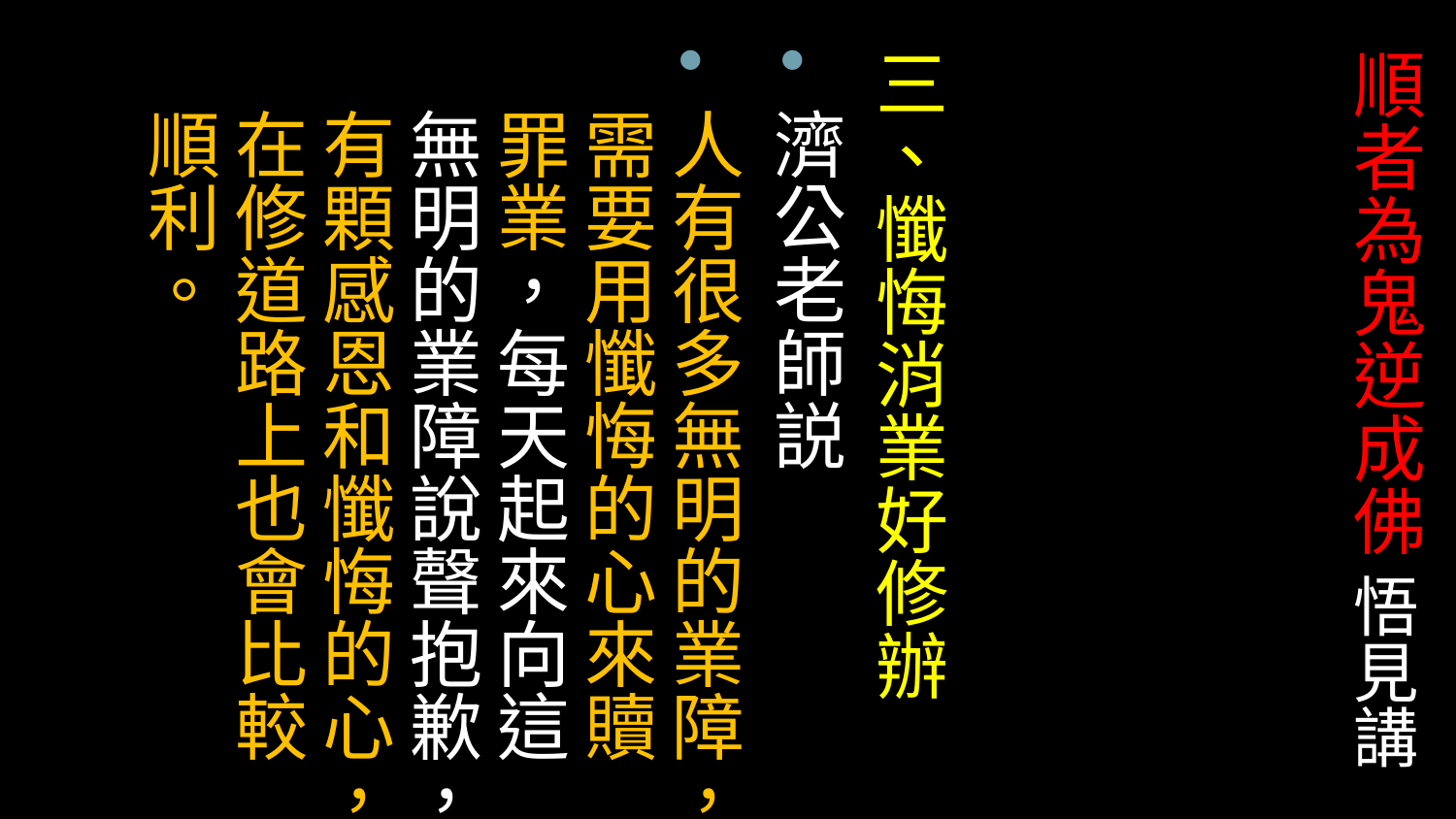

# 順者為鬼逆成佛 悟見講
三、懺悔消業好修辦
濟公老師説
人有很多無明的業障，需要用懺悔的心來贖罪業，每天起來向這無明的業障說聲抱歉，有顆感恩和懺悔的心，在修道路上也會比較順利。